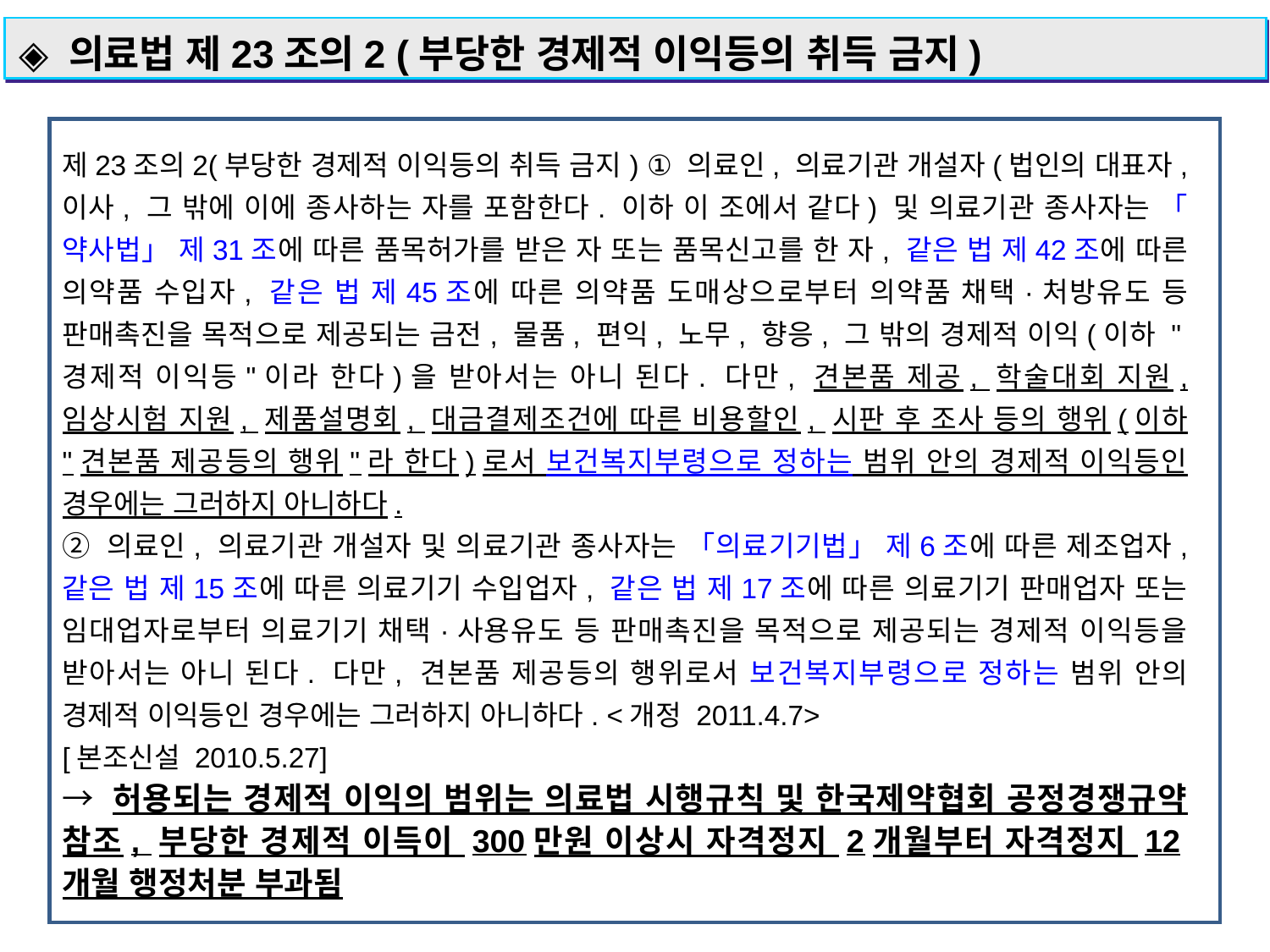

◈ 의료법 제23조의2 (부당한 경제적 이익등의 취득 금지)
제23조의2(부당한 경제적 이익등의 취득 금지) ① 의료인, 의료기관 개설자(법인의 대표자, 이사, 그 밖에 이에 종사하는 자를 포함한다. 이하 이 조에서 같다) 및 의료기관 종사자는 「약사법」 제31조에 따른 품목허가를 받은 자 또는 품목신고를 한 자, 같은 법 제42조에 따른 의약품 수입자, 같은 법 제45조에 따른 의약품 도매상으로부터 의약품 채택·처방유도 등 판매촉진을 목적으로 제공되는 금전, 물품, 편익, 노무, 향응, 그 밖의 경제적 이익(이하 "경제적 이익등"이라 한다)을 받아서는 아니 된다. 다만, 견본품 제공, 학술대회 지원, 임상시험 지원, 제품설명회, 대금결제조건에 따른 비용할인, 시판 후 조사 등의 행위(이하 "견본품 제공등의 행위"라 한다)로서 보건복지부령으로 정하는 범위 안의 경제적 이익등인 경우에는 그러하지 아니하다.
② 의료인, 의료기관 개설자 및 의료기관 종사자는 「의료기기법」 제6조에 따른 제조업자, 같은 법 제15조에 따른 의료기기 수입업자, 같은 법 제17조에 따른 의료기기 판매업자 또는 임대업자로부터 의료기기 채택·사용유도 등 판매촉진을 목적으로 제공되는 경제적 이익등을 받아서는 아니 된다. 다만, 견본품 제공등의 행위로서 보건복지부령으로 정하는 범위 안의 경제적 이익등인 경우에는 그러하지 아니하다. <개정 2011.4.7>
[본조신설 2010.5.27]
→ 허용되는 경제적 이익의 범위는 의료법 시행규칙 및 한국제약협회 공정경쟁규약 참조, 부당한 경제적 이득이 300만원 이상시 자격정지 2개월부터 자격정지 12개월 행정처분 부과됨